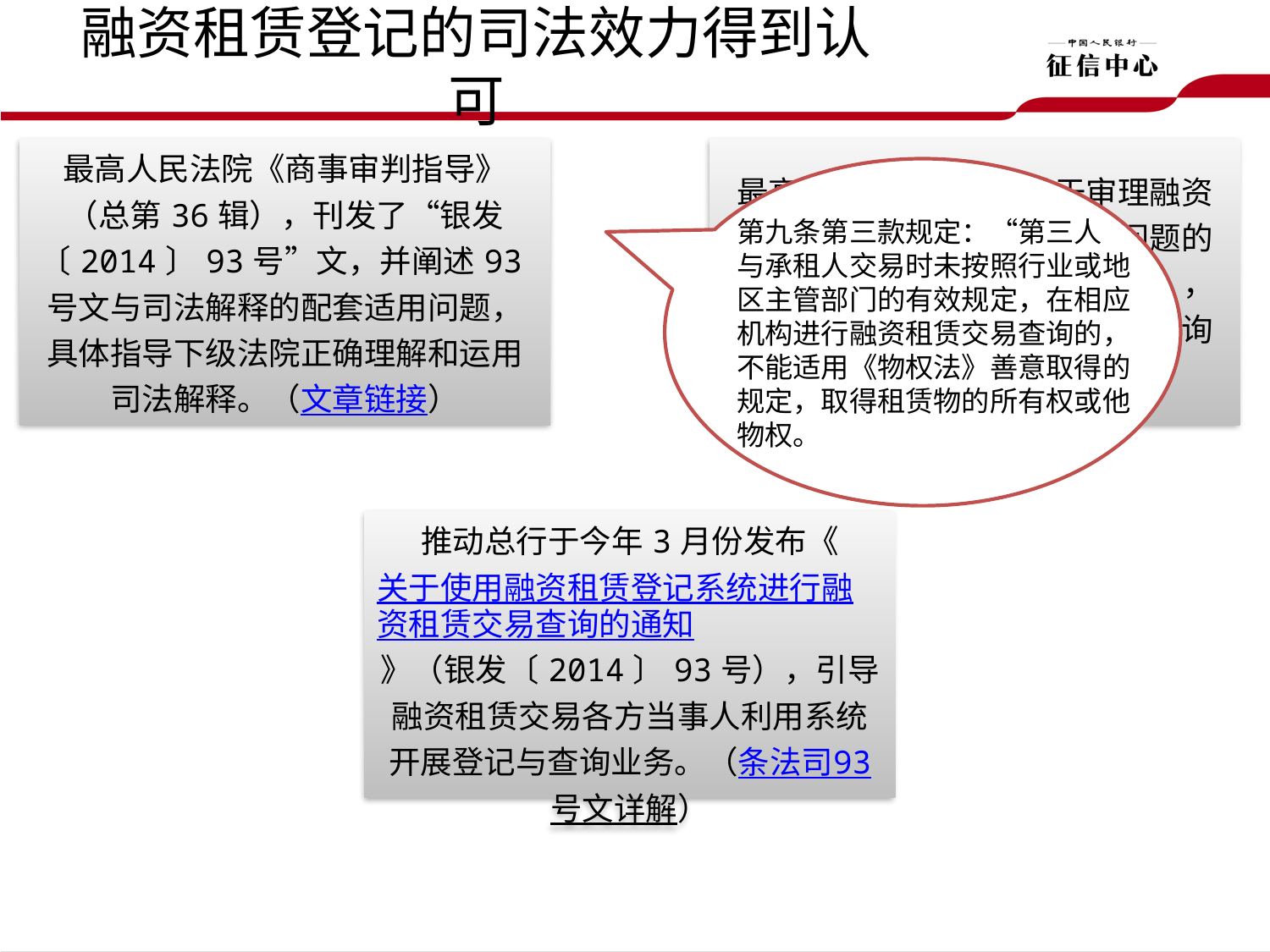

# 融资租赁登记的司法效力得到认可
推动总行于今年3月份发布《关于使用融资租赁登记系统进行融资租赁交易查询的通知》（银发〔2014〕93号），引导融资租赁交易各方当事人利用系统开展登记与查询业务。（条法司93号文详解）
最高人民法院《商事审判指导》（总第36辑），刊发了“银发〔2014〕93号”文，并阐述93号文与司法解释的配套适用问题，具体指导下级法院正确理解和运用司法解释。（文章链接）

第九条第三款规定：“第三人
与承租人交易时未按照行业或地区主管部门的有效规定，在相应机构进行融资租赁交易查询的，不能适用《物权法》善意取得的规定，取得租赁物的所有权或他物权。